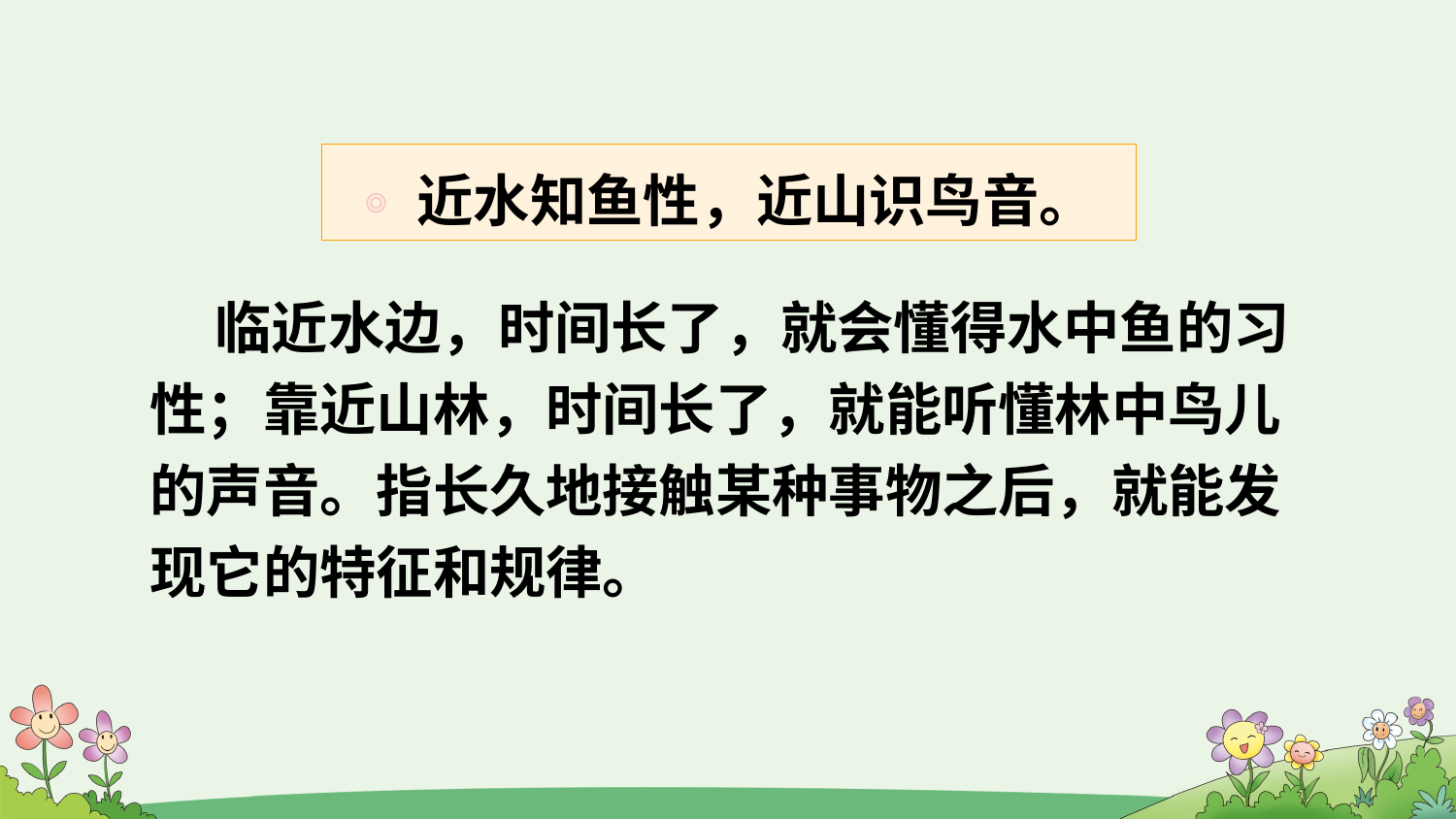

近水知鱼性，近山识鸟音。
    临近水边，时间长了，就会懂得水中鱼的习性；靠近山林，时间长了，就能听懂林中鸟儿的声音。指长久地接触某种事物之后，就能发现它的特征和规律。